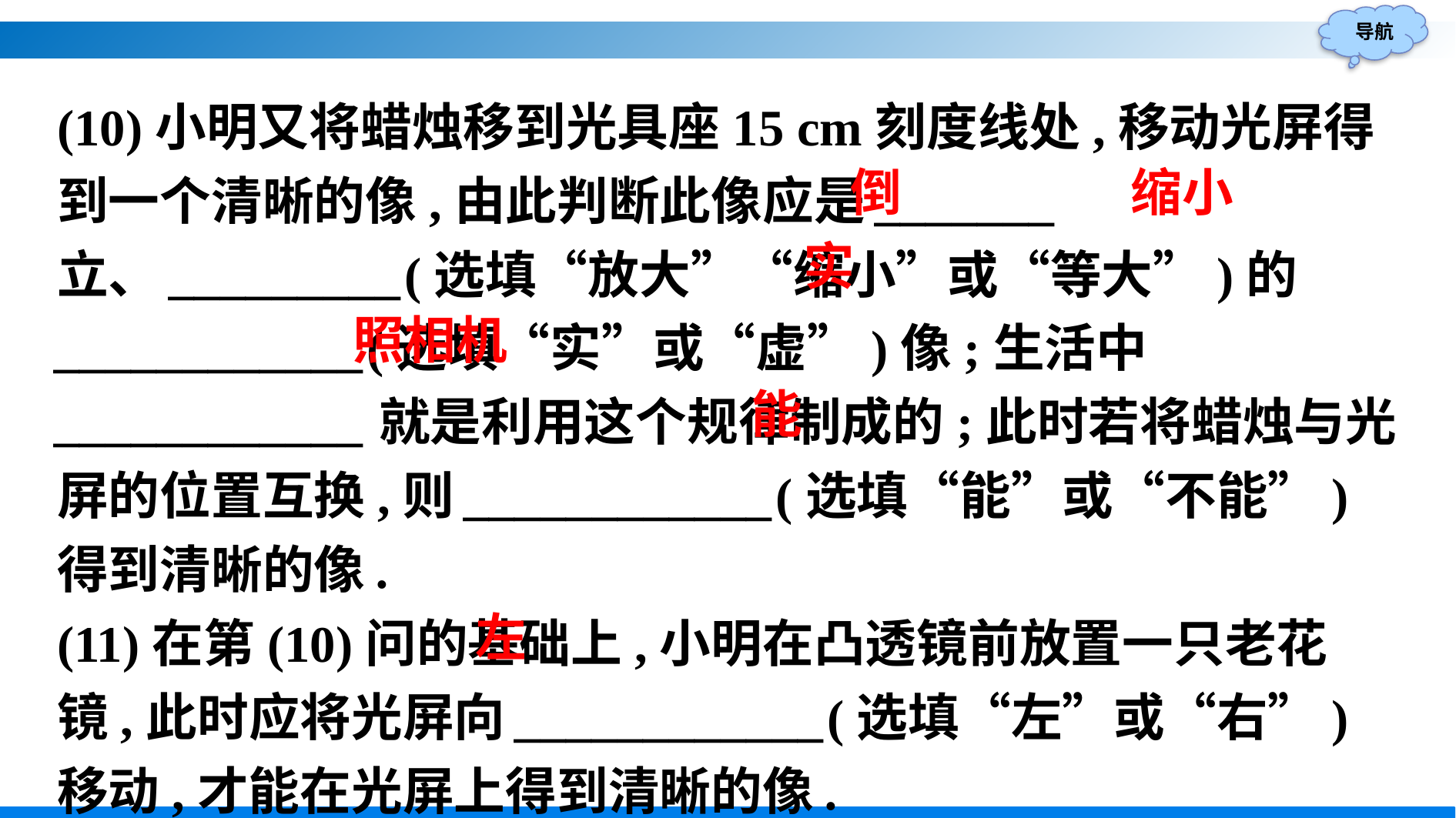

(10)小明又将蜡烛移到光具座15 cm刻度线处,移动光屏得到一个清晰的像,由此判断此像应是_______立、_________(选填“放大”“缩小”或“等大”)的____________(选填“实”或“虚”)像;生活中____________就是利用这个规律制成的;此时若将蜡烛与光屏的位置互换,则____________(选填“能”或“不能”)得到清晰的像.
(11)在第(10)问的基础上,小明在凸透镜前放置一只老花镜,此时应将光屏向____________(选填“左”或“右”)移动,才能在光屏上得到清晰的像.
倒
缩小
实
照相机
能
左